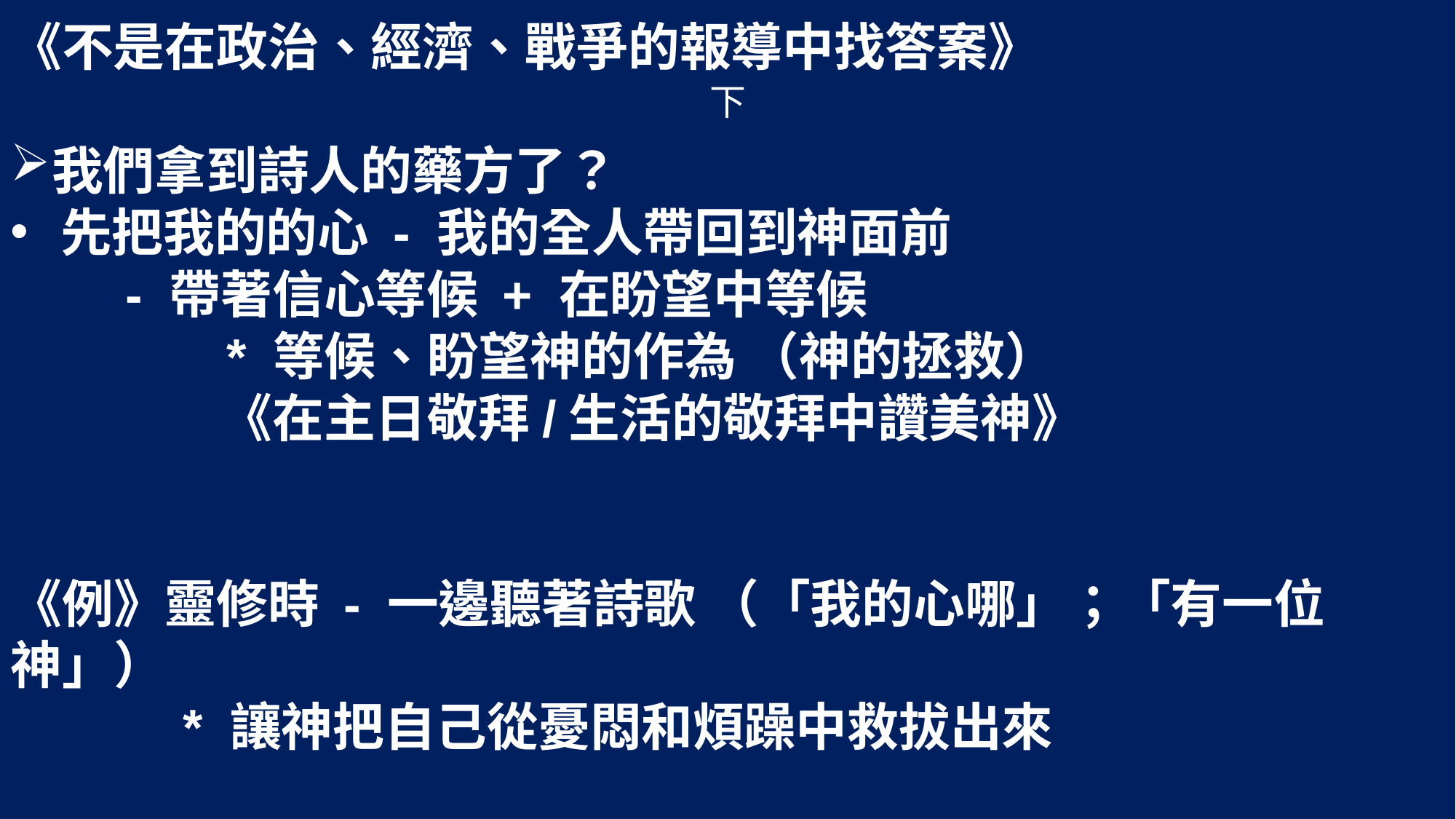

《不是在政治、經濟、戰爭的報導中找答案》

我們拿到詩人的藥方了？
 先把我的的心 - 我的全人帶回到神面前
        - 帶著信心等候 + 在盼望中等候
               * 等候、盼望神的作為 （神的拯救）
                 《在主日敬拜/生活的敬拜中讚美神》

《例》靈修時 - 一邊聽著詩歌 （「我的心哪」；「有一位神」）
            * 讓神把自己從憂悶和煩躁中救拔出來

# 下